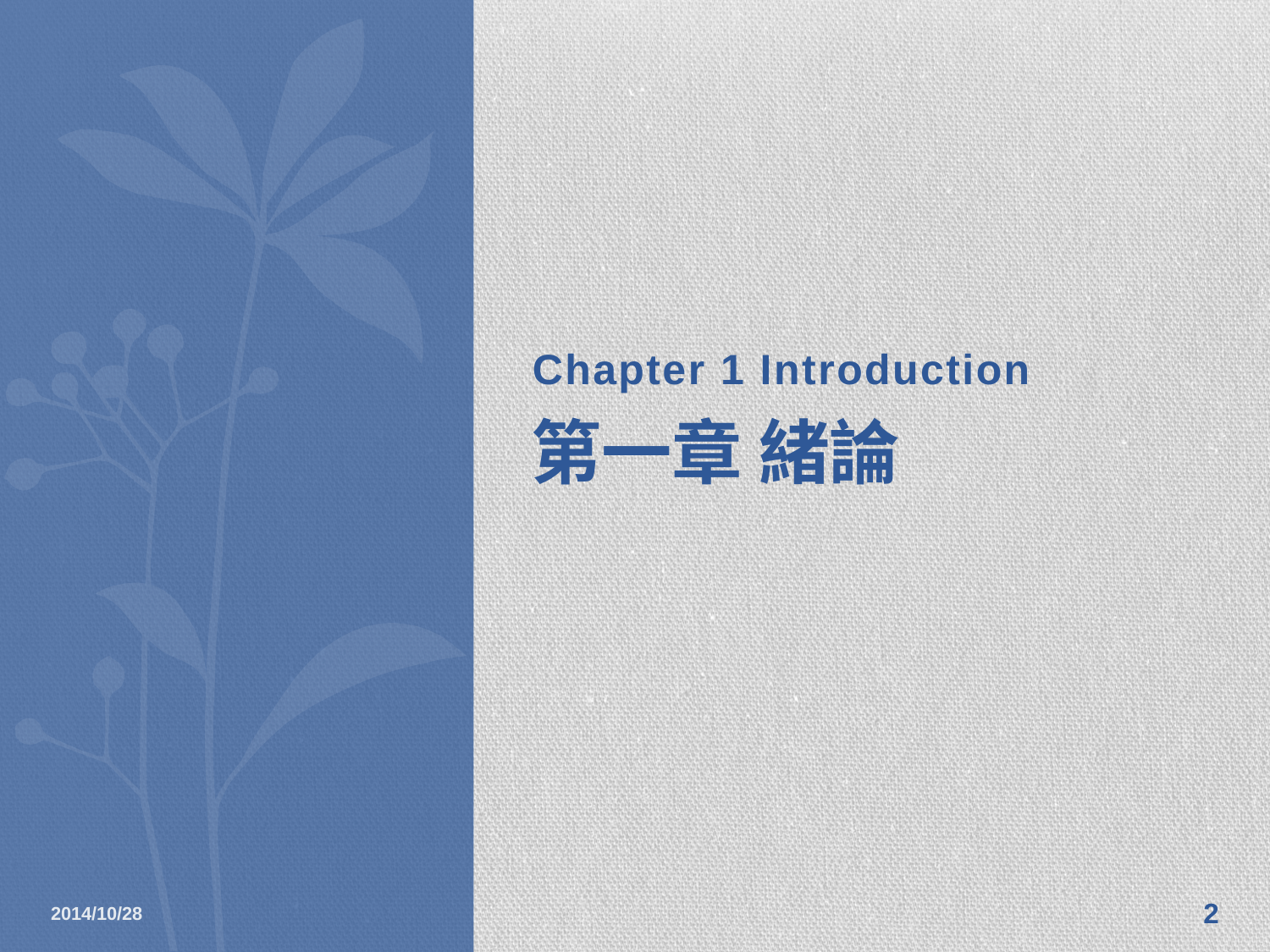

Chapter 1 Introduction
# 第一章 緒論
2014/10/28
2